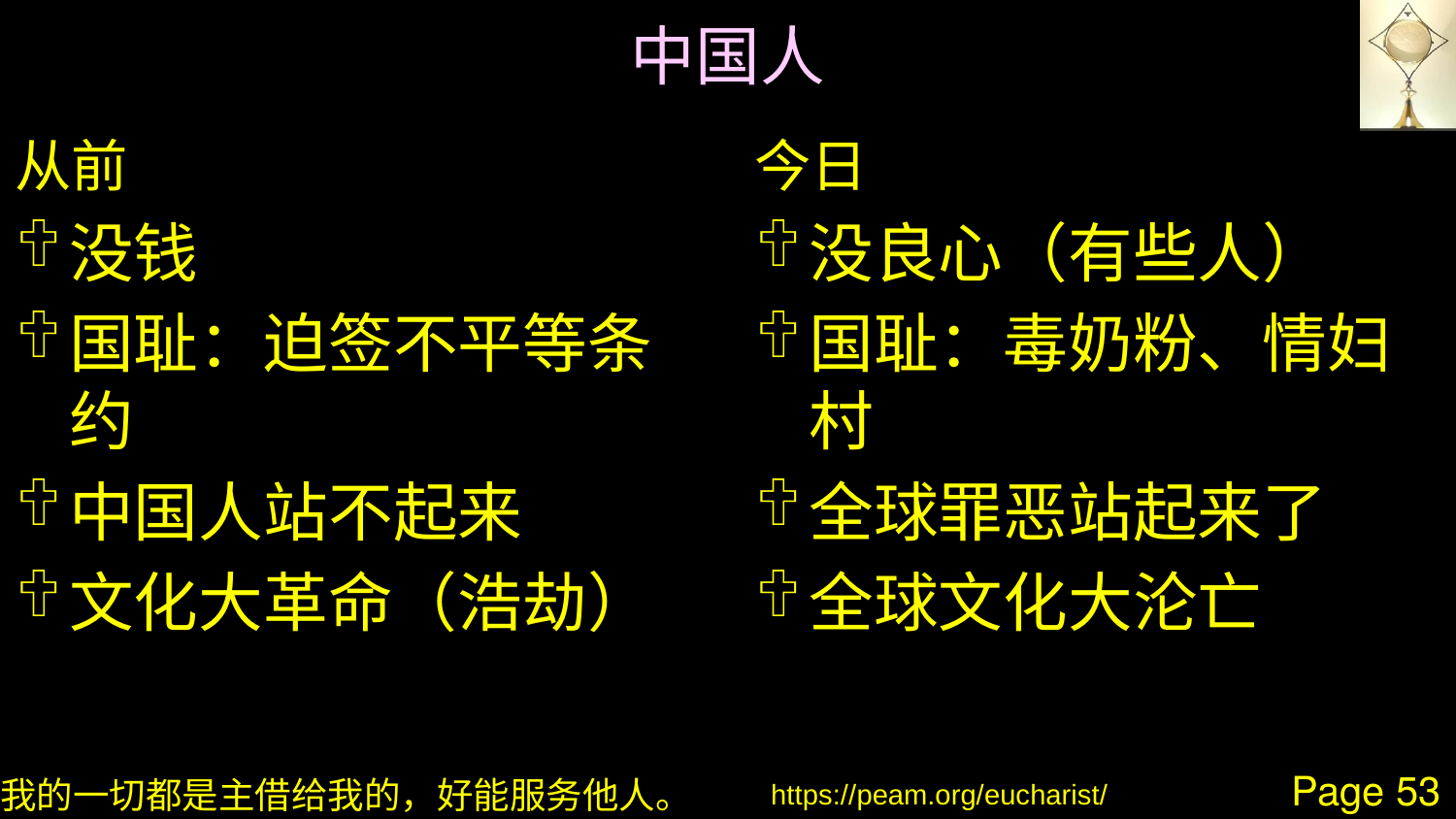

# 中国人
从前
今日
没钱
国耻：迫签不平等条约
中国人站不起来
文化大革命（浩劫）

没良心（有些人）
国耻：毒奶粉、情妇村
全球罪恶站起来了
全球文化大沦亡